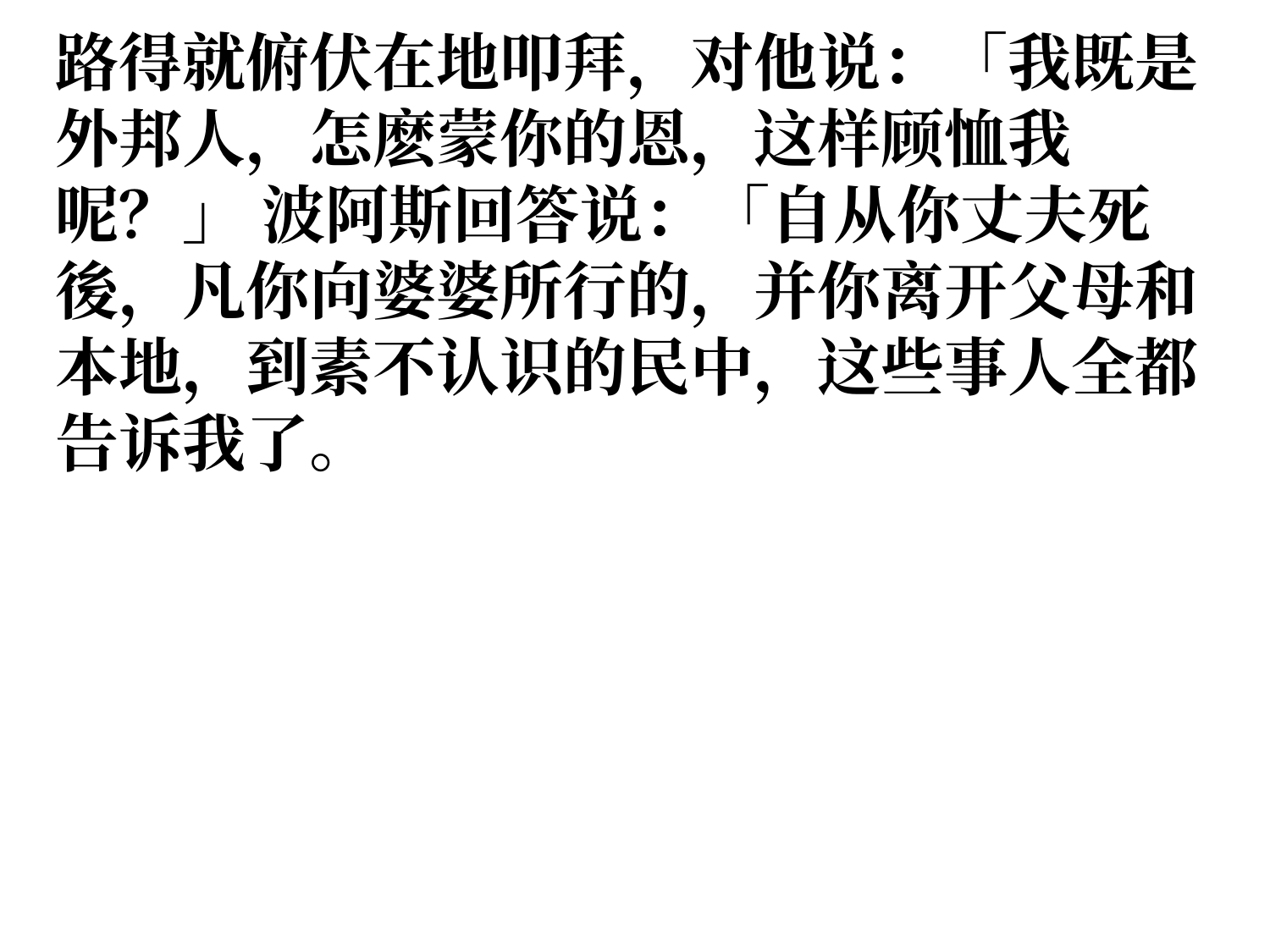

路得就俯伏在地叩拜，对他说：「我既是外邦人，怎麽蒙你的恩，这样顾恤我呢？」 波阿斯回答说：「自从你丈夫死後，凡你向婆婆所行的，并你离开父母和本地，到素不认识的民中，这些事人全都告诉我了。